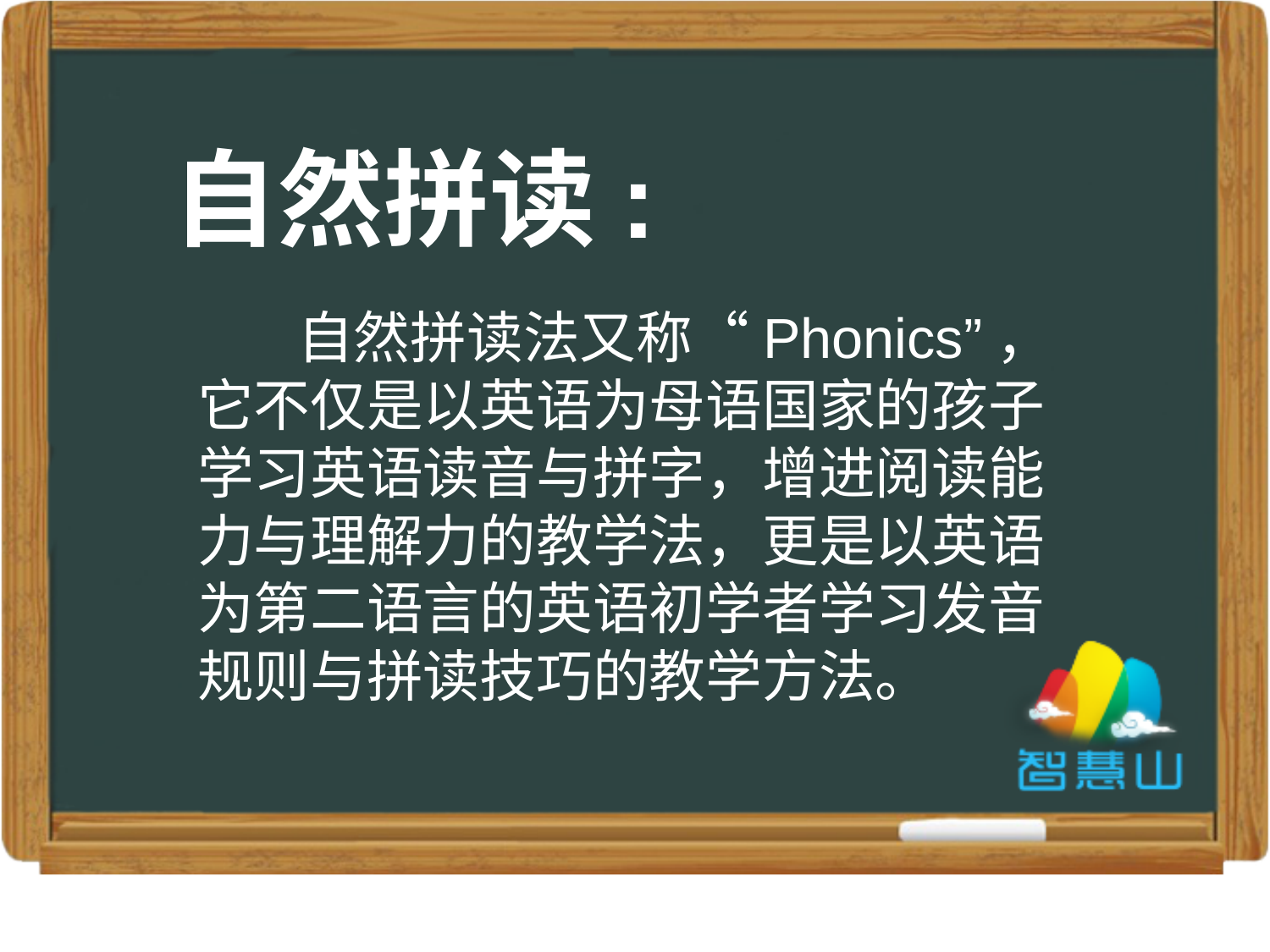

自然拼读:
自然拼读法又称“Phonics”， 它不仅是以英语为母语国家的孩子学习英语读音与拼字，增进阅读能力与理解力的教学法，更是以英语为第二语言的英语初学者学习发音规则与拼读技巧的教学方法。